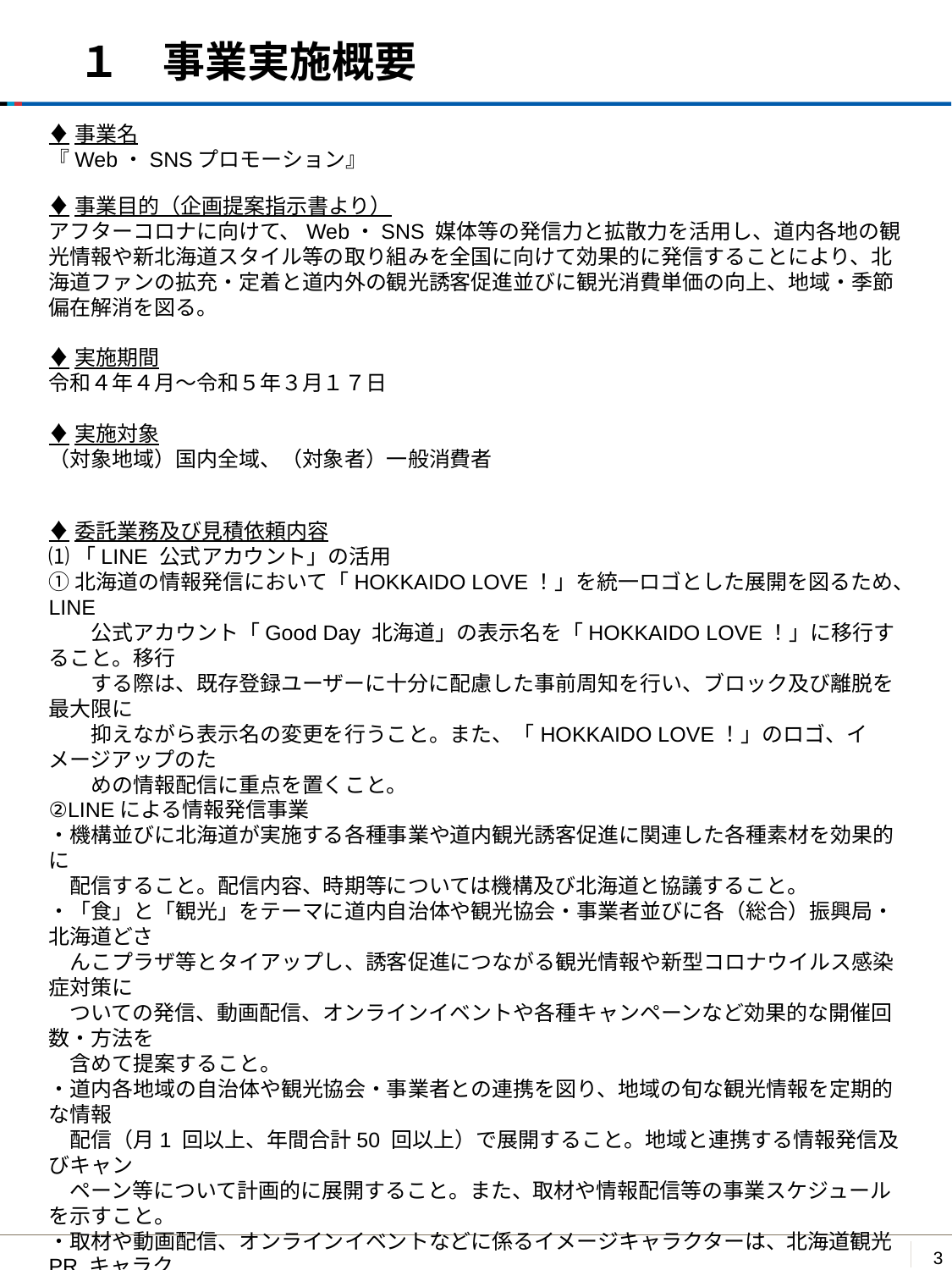

# １　事業実施概要
♦事業名
『Web・SNSプロモーション』

♦事業目的（企画提案指示書より）
アフターコロナに向けて、Web・SNS 媒体等の発信力と拡散力を活用し、道内各地の観光情報や新北海道スタイル等の取り組みを全国に向けて効果的に発信することにより、北海道ファンの拡充・定着と道内外の観光誘客促進並びに観光消費単価の向上、地域・季節偏在解消を図る。

♦実施期間
令和４年４月～令和５年３月１７日

♦実施対象
（対象地域）国内全域、（対象者）一般消費者

♦委託業務及び見積依頼内容
⑴「LINE 公式アカウント」の活用
①北海道の情報発信において「HOKKAIDO LOVE！」を統一ロゴとした展開を図るため、LINE
　　公式アカウント「Good Day 北海道」の表示名を「HOKKAIDO LOVE！」に移行すること。移行
　　する際は、既存登録ユーザーに十分に配慮した事前周知を行い、ブロック及び離脱を最大限に
　　抑えながら表示名の変更を行うこと。また、「HOKKAIDO LOVE！」のロゴ、イメージアップのた
　　めの情報配信に重点を置くこと。
②LINEによる情報発信事業
・機構並びに北海道が実施する各種事業や道内観光誘客促進に関連した各種素材を効果的に
　配信すること。配信内容、時期等については機構及び北海道と協議すること。
・「食」と「観光」をテーマに道内自治体や観光協会・事業者並びに各（総合）振興局・北海道どさ
　んこプラザ等とタイアップし、誘客促進につながる観光情報や新型コロナウイルス感染症対策に
　ついての発信、動画配信、オンラインイベントや各種キャンペーンなど効果的な開催回数・方法を
　含めて提案すること。
・道内各地域の自治体や観光協会・事業者との連携を図り、地域の旬な観光情報を定期的な情報
　配信（月1 回以上、年間合計50 回以上）で展開すること。地域と連携する情報発信及びキャン
　ペーン等について計画的に展開すること。また、取材や情報配信等の事業スケジュールを示すこと。
・取材や動画配信、オンラインイベントなどに係るイメージキャラクターは、北海道観光PR キャラク
　ター「キュンちゃん」とし、キュンちゃんの露出機会を最大限に増やすこと。特に動画での露出機会
　を増やすこと。露出方法は、イラスト、ぬいぐるみ、着ぐるみ（アクター含む）等、既存のデザインを活
　用し展開を図ること。また、キャンペーン用の新デザインのキュンちゃんLINE スタンプを8 個以上、
　提案・作成すること。制作にあたっては機構と調整すること。
・配信は、定期的に閲覧状況等により分析を行い、適宜、内容の改善・充実を図ること。展開にあた
　っては、機構と十分に協議し進めること。
・情報配信のため取材した素材は、当機構ホームページ内等のアーカイブとして活用を図るととも
　に、新たに取材・製作し、旬な観光情報を提供すること。特に「アウトドア体験（アドベンチャートラ
　ベル）」、「温泉」、「北海道の縄文文化と世界文化遺産北海道・北東北縄文遺跡群」、「アイヌ文
　化とウポポイ（民族共生象徴空間）」、「世界自然遺産知床」、「ワーケーションなど滞在型観光」
　を重視すること。
3